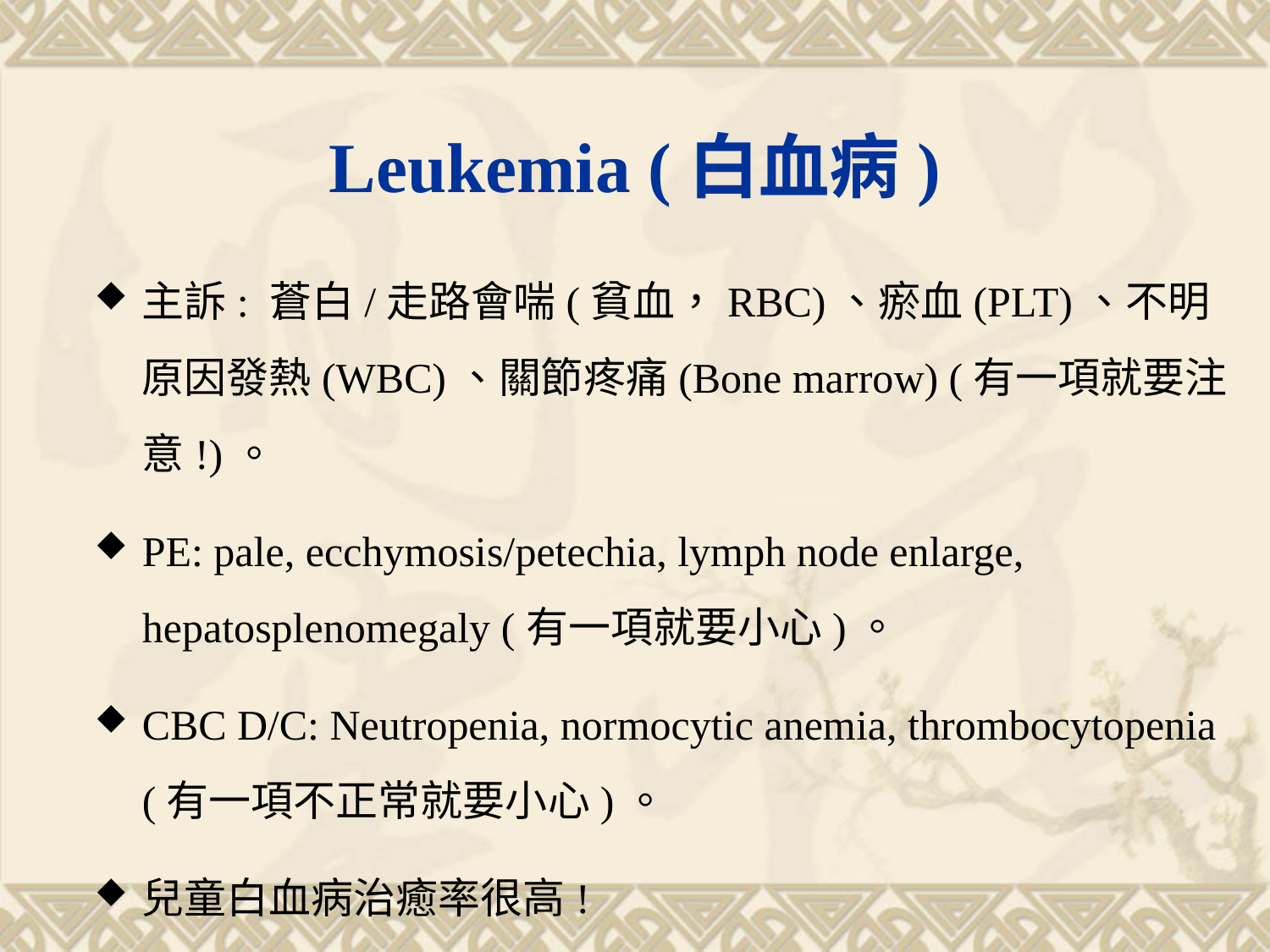

# Leukemia (白血病)
主訴: 蒼白/走路會喘(貧血，RBC)、瘀血(PLT)、不明原因發熱(WBC)、關節疼痛(Bone marrow) (有一項就要注意!)。
PE: pale, ecchymosis/petechia, lymph node enlarge, hepatosplenomegaly (有一項就要小心)。
CBC D/C: Neutropenia, normocytic anemia, thrombocytopenia (有一項不正常就要小心)。
兒童白血病治癒率很高!